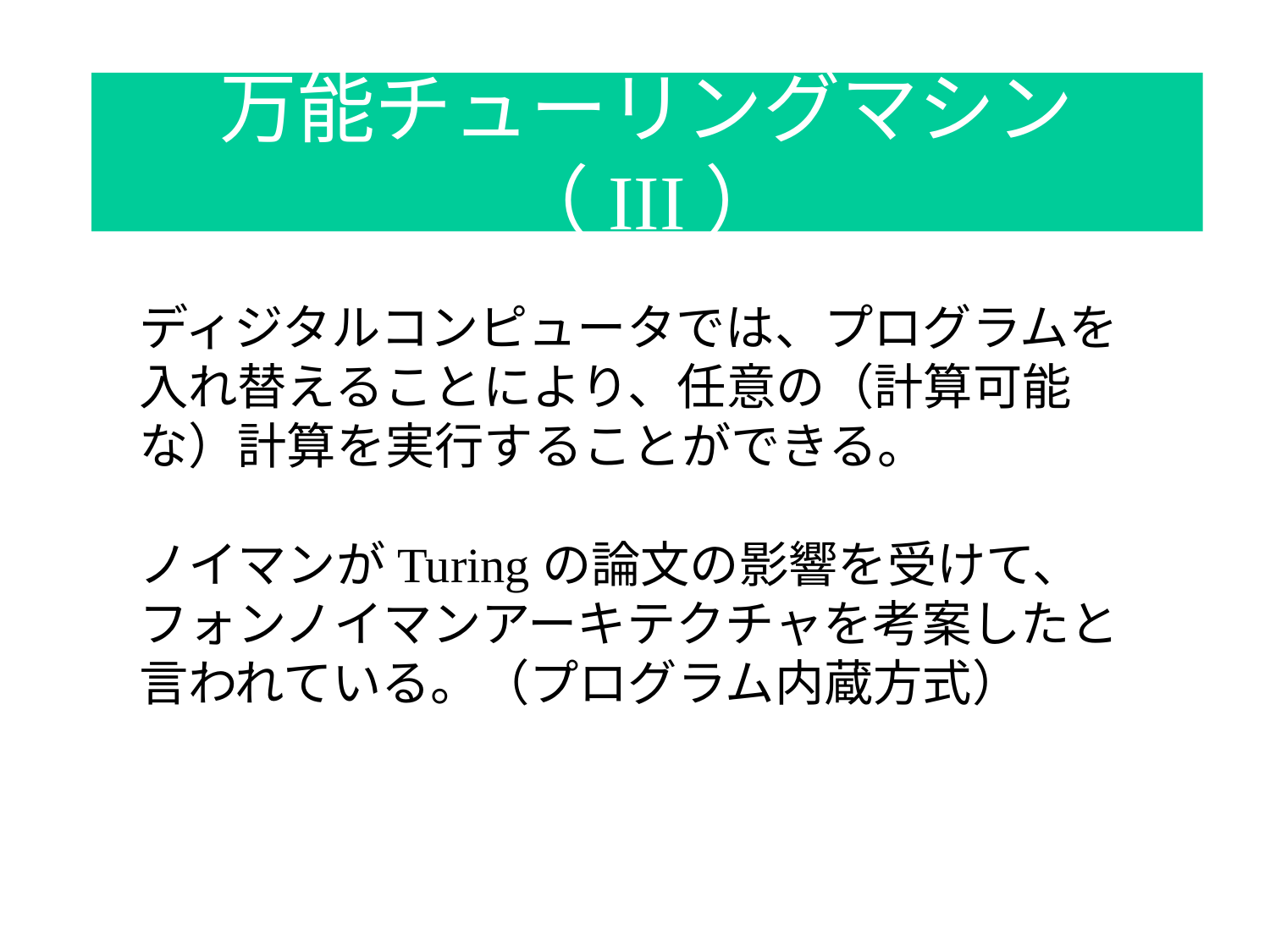

# 万能チューリングマシン（III）
ディジタルコンピュータでは、プログラムを入れ替えることにより、任意の（計算可能な）計算を実行することができる。

ノイマンがTuringの論文の影響を受けて、フォンノイマンアーキテクチャを考案したと言われている。（プログラム内蔵方式）